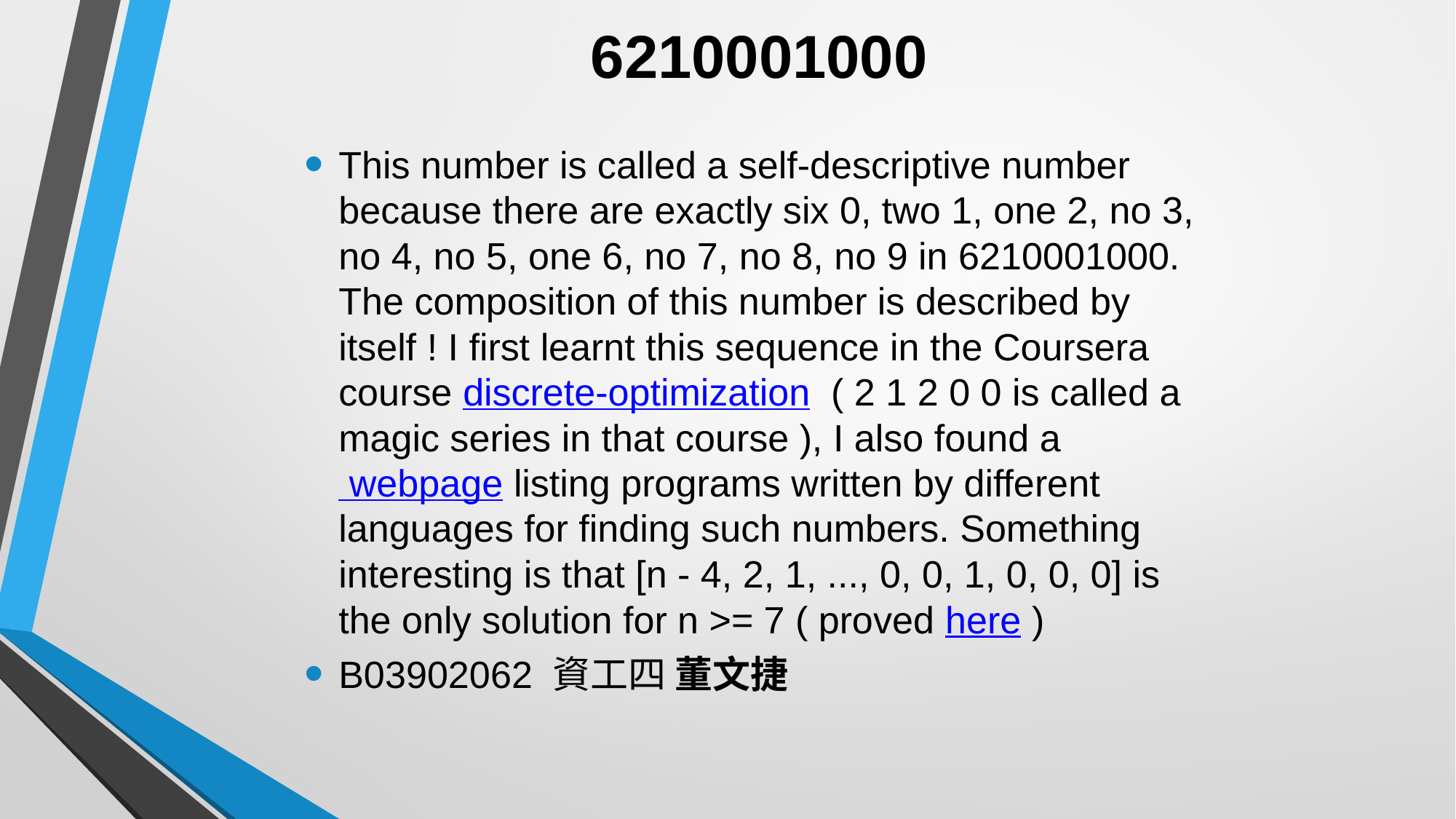

# 6210001000
This number is called a self-descriptive number because there are exactly six 0, two 1, one 2, no 3, no 4, no 5, one 6, no 7, no 8, no 9 in 6210001000. The composition of this number is described by itself ! I first learnt this sequence in the Coursera course discrete-optimization  ( 2 1 2 0 0 is called a magic series in that course ), I also found a webpage listing programs written by different languages for finding such numbers. Something interesting is that [n - 4, 2, 1, ..., 0, 0, 1, 0, 0, 0] is the only solution for n >= 7 ( proved here )
B03902062 資工四 董文捷